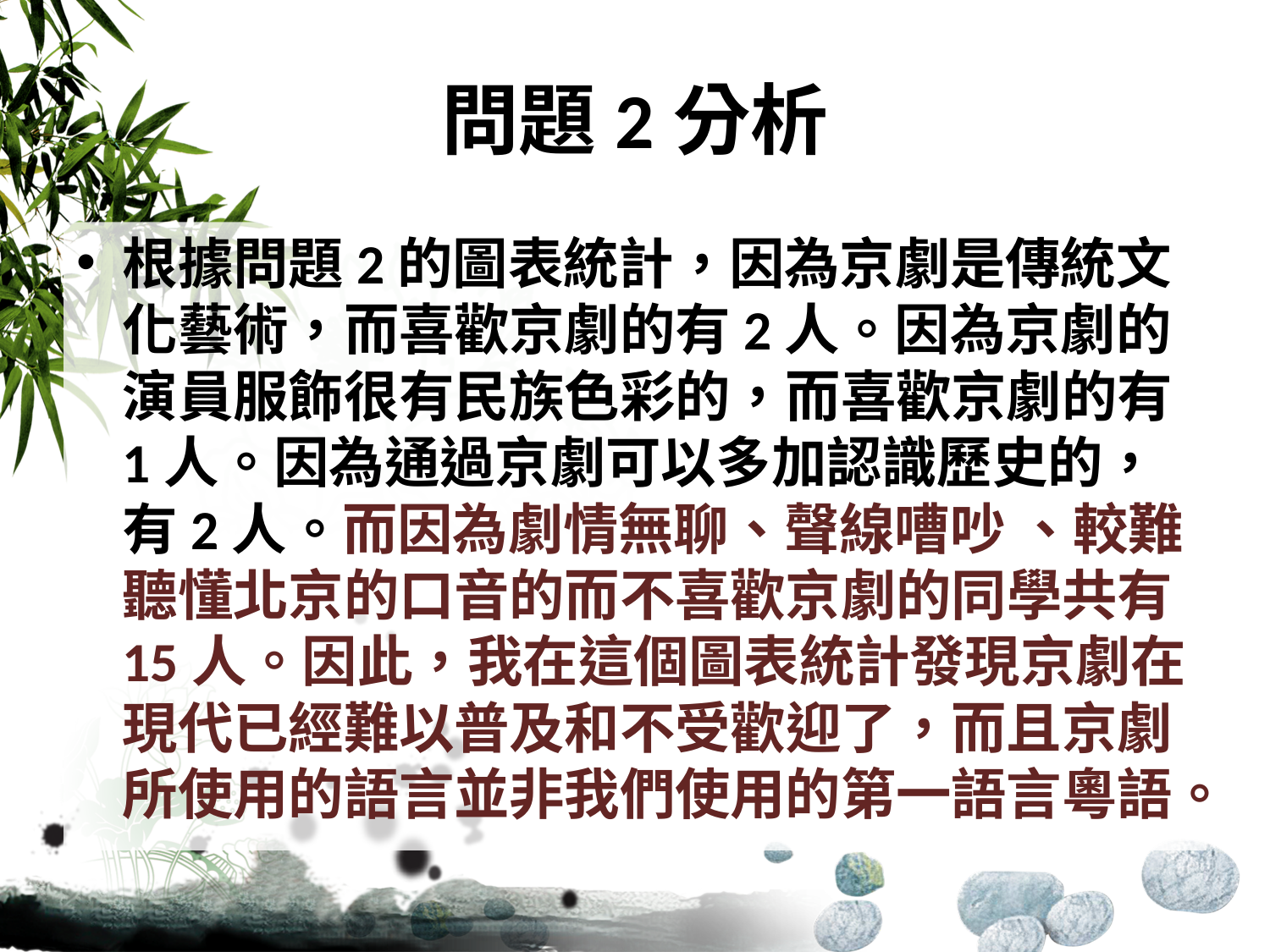

# 問題2分析
根據問題2的圖表統計，因為京劇是傳統文化藝術，而喜歡京劇的有2人。因為京劇的演員服飾很有民族色彩的，而喜歡京劇的有1人。因為通過京劇可以多加認識歷史的，有2人。而因為劇情無聊、聲線嘈吵 、較難聽懂北京的口音的而不喜歡京劇的同學共有15人。因此，我在這個圖表統計發現京劇在現代已經難以普及和不受歡迎了，而且京劇所使用的語言並非我們使用的第一語言粵語。